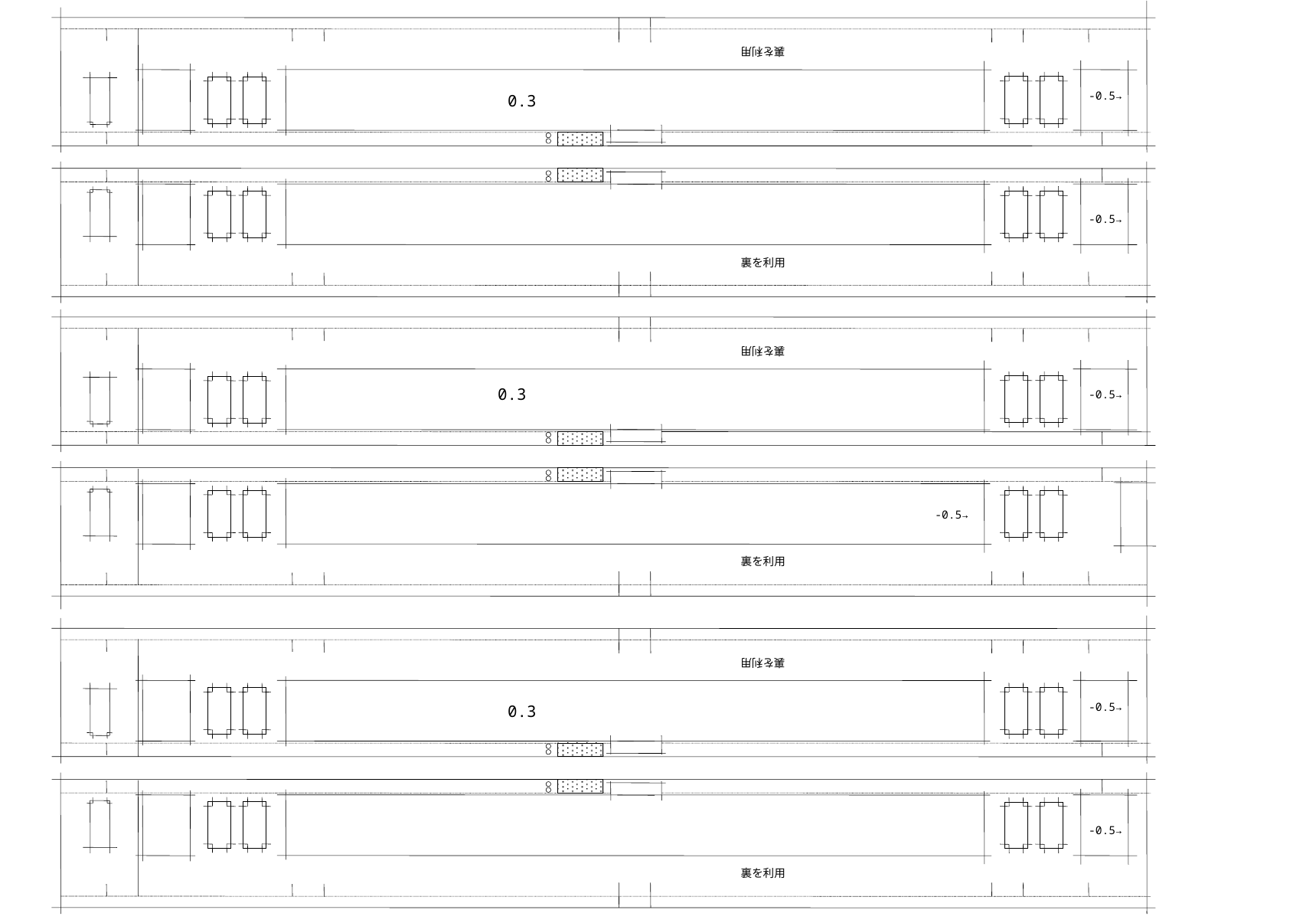

裏を利用

-0.5→
0.3

-0.5→

裏を利用

裏を利用

0.3
-0.5→

-0.5→

裏を利用

裏を利用

-0.5→
0.3

-0.5→

裏を利用